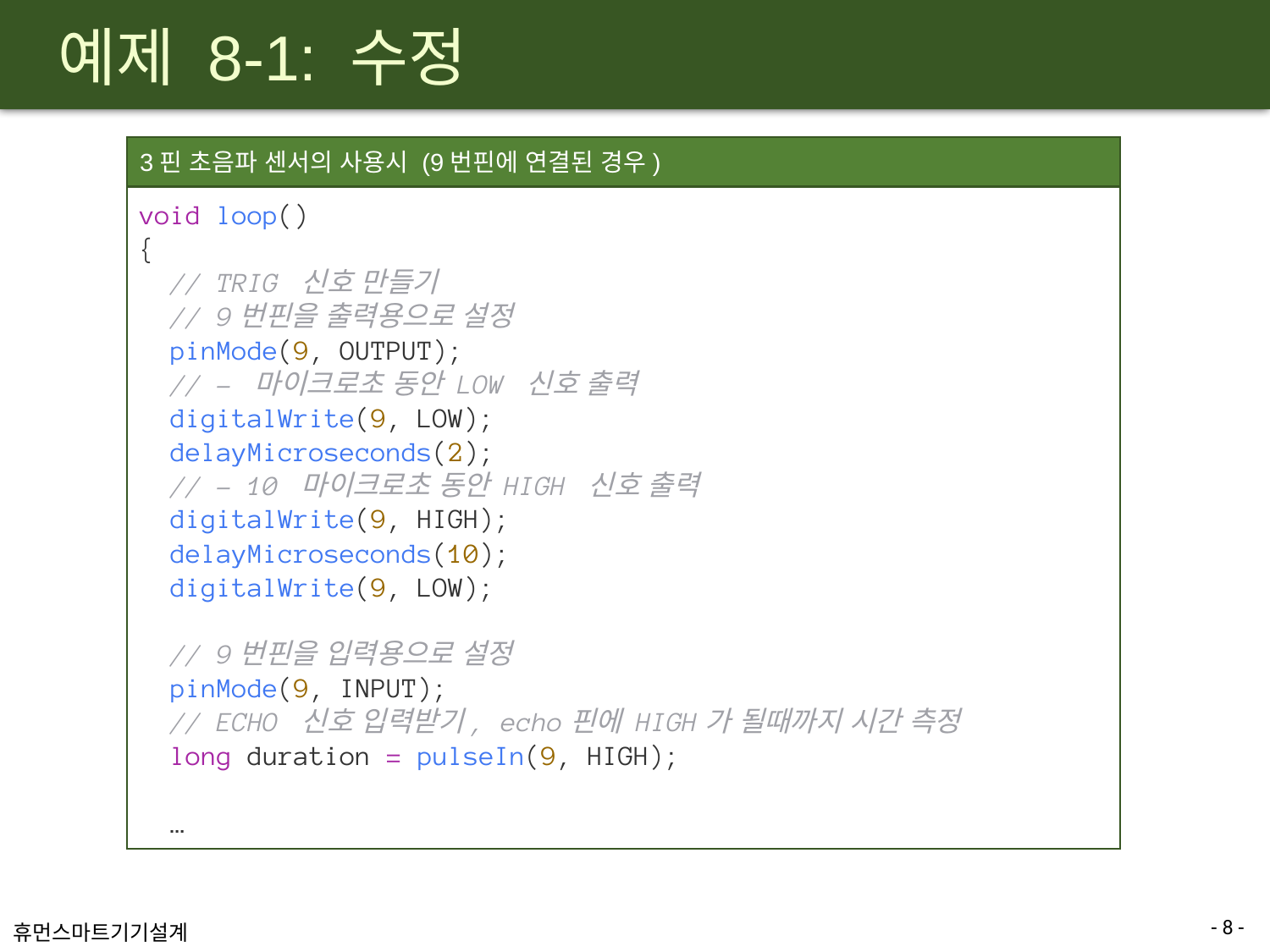

# 예제 8-1: 수정
3핀 초음파 센서의 사용시 (9번핀에 연결된 경우)
void loop()
{
  // TRIG 신호 만들기
  // 9번핀을 출력용으로 설정
  pinMode(9, OUTPUT);
  // - 마이크로초 동안 LOW 신호 출력
  digitalWrite(9, LOW);
  delayMicroseconds(2);
  // - 10 마이크로초 동안 HIGH 신호 출력
  digitalWrite(9, HIGH);
  delayMicroseconds(10);
  digitalWrite(9, LOW);
  // 9번핀을 입력용으로 설정
  pinMode(9, INPUT);
  // ECHO 신호 입력받기, echo핀에 HIGH가 될때까지 시간 측정
  long duration = pulseIn(9, HIGH);

  …
- 8 -